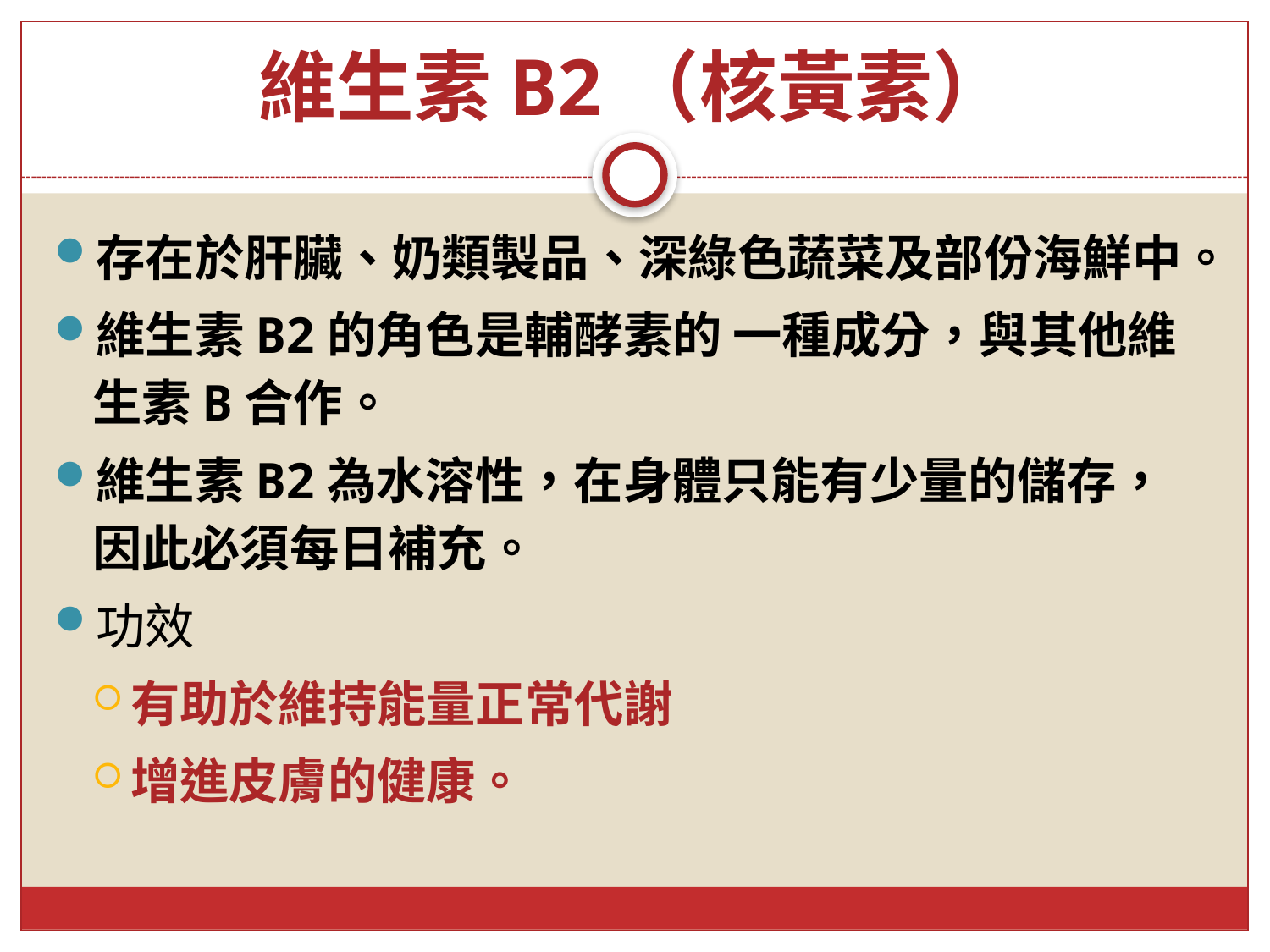

# 維生素B2（核黃素）
存在於肝臟、奶類製品、深綠色蔬菜及部份海鮮中。
維生素B2的角色是輔酵素的 一種成分，與其他維生素B合作。
維生素B2為水溶性，在身體只能有少量的儲存，因此必須每日補充。
功效
有助於維持能量正常代謝
增進皮膚的健康。